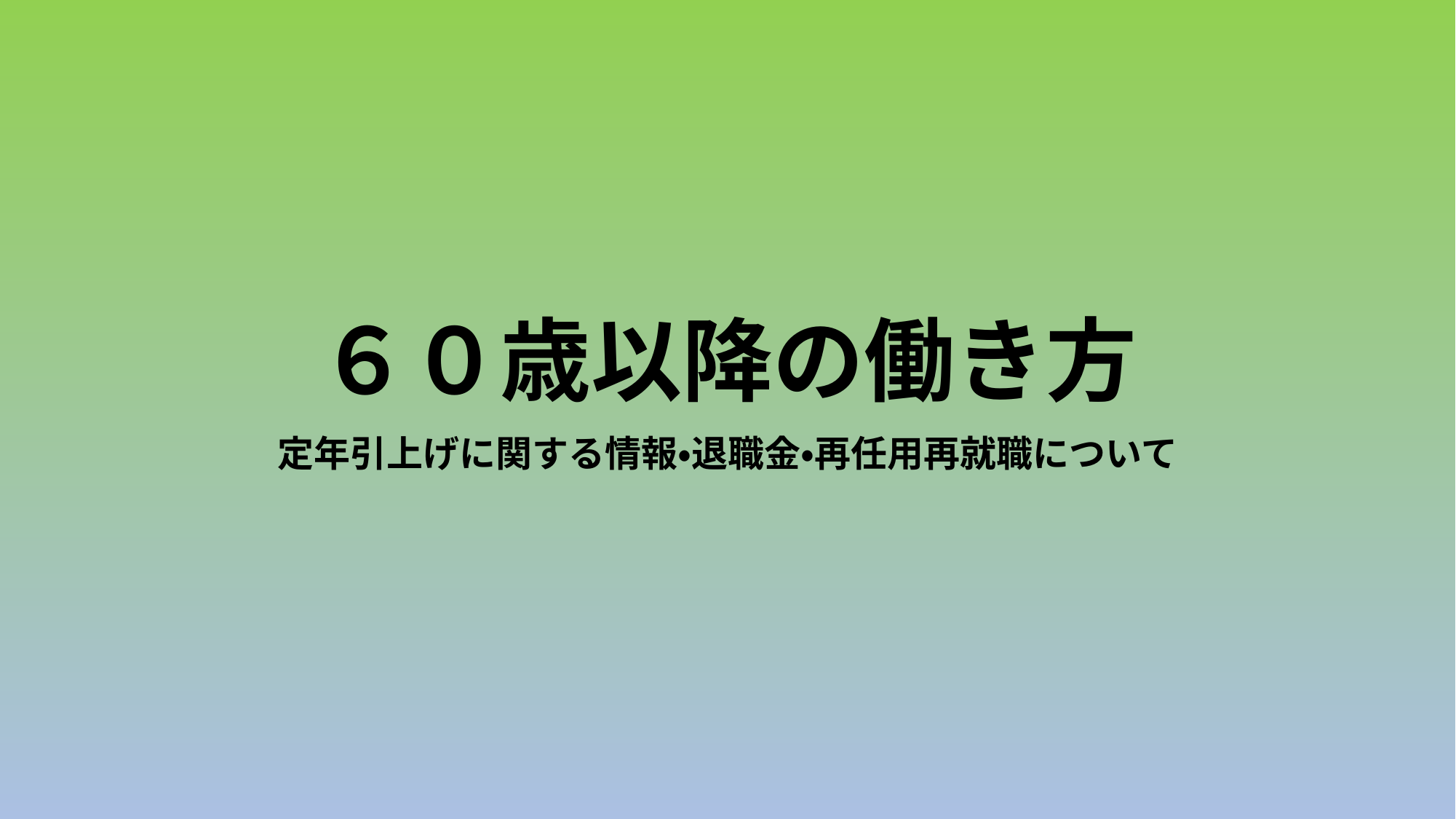

# ６０歳以降の働き方
定年引上げに関する情報・退職金・再任用再就職について